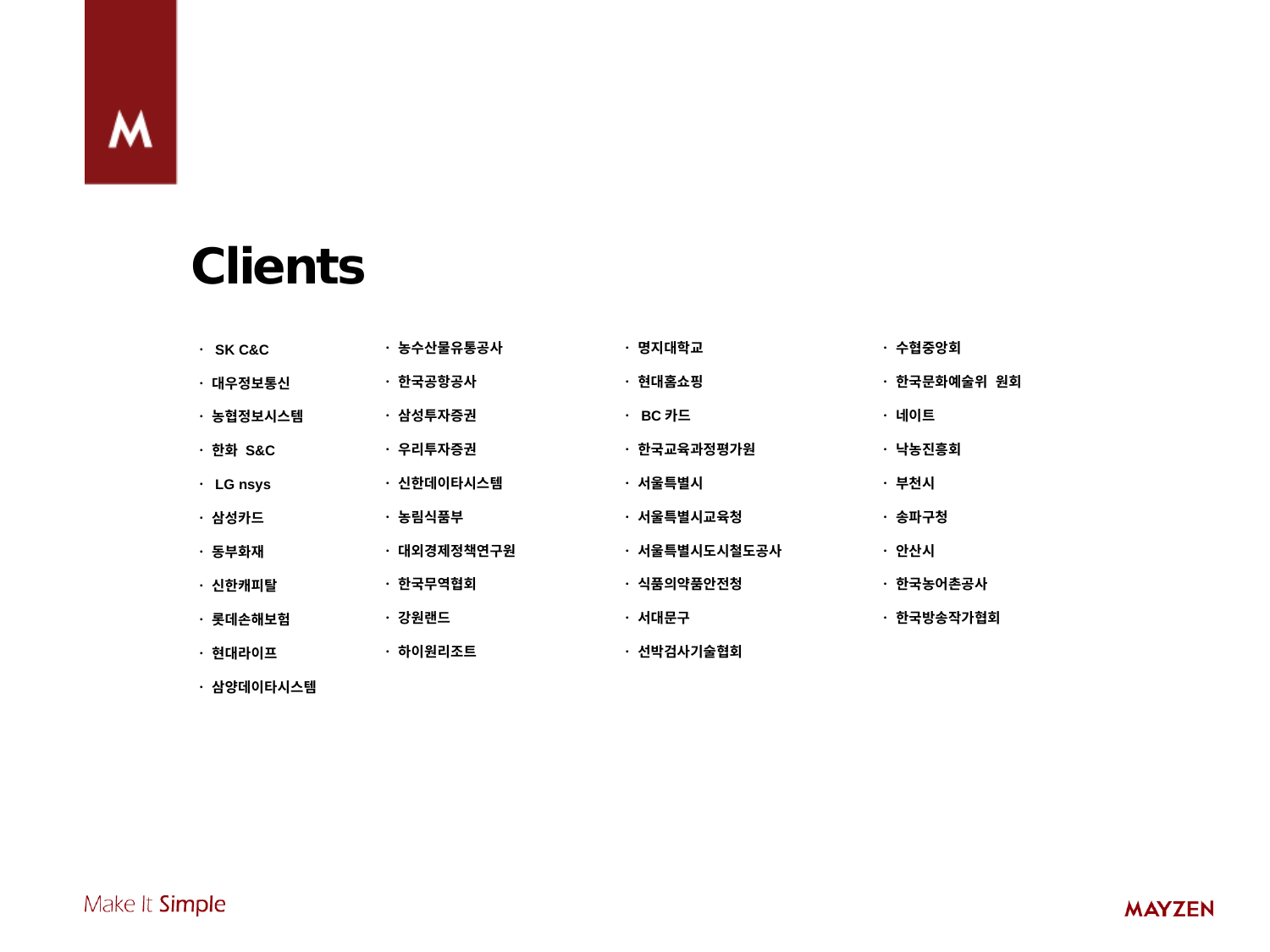

Clients
ㆍ 농수산물유통공사
ㆍ 한국공항공사
ㆍ 삼성투자증권
ㆍ 우리투자증권
ㆍ 신한데이타시스템
ㆍ 농림식품부
ㆍ 대외경제정책연구원
ㆍ 한국무역협회
ㆍ 강원랜드
ㆍ 하이원리조트
ㆍ 명지대학교
ㆍ 현대홈쇼핑
ㆍ BC카드
ㆍ 한국교육과정평가원
ㆍ 서울특별시
ㆍ 서울특별시교육청
ㆍ 서울특별시도시철도공사
ㆍ 식품의약품안전청
ㆍ 서대문구
ㆍ 선박검사기술협회
ㆍ 수협중앙회
ㆍ 한국문화예술위  원회
ㆍ 네이트
ㆍ 낙농진흥회
ㆍ 부천시
ㆍ 송파구청
ㆍ 안산시
ㆍ 한국농어촌공사
ㆍ 한국방송작가협회
ㆍ SK C&C
ㆍ 대우정보통신
ㆍ 농협정보시스템
ㆍ 한화 S&C
ㆍ LG nsys
ㆍ 삼성카드
ㆍ 동부화재
ㆍ 신한캐피탈
ㆍ 롯데손해보험
ㆍ 현대라이프
ㆍ 삼양데이타시스템